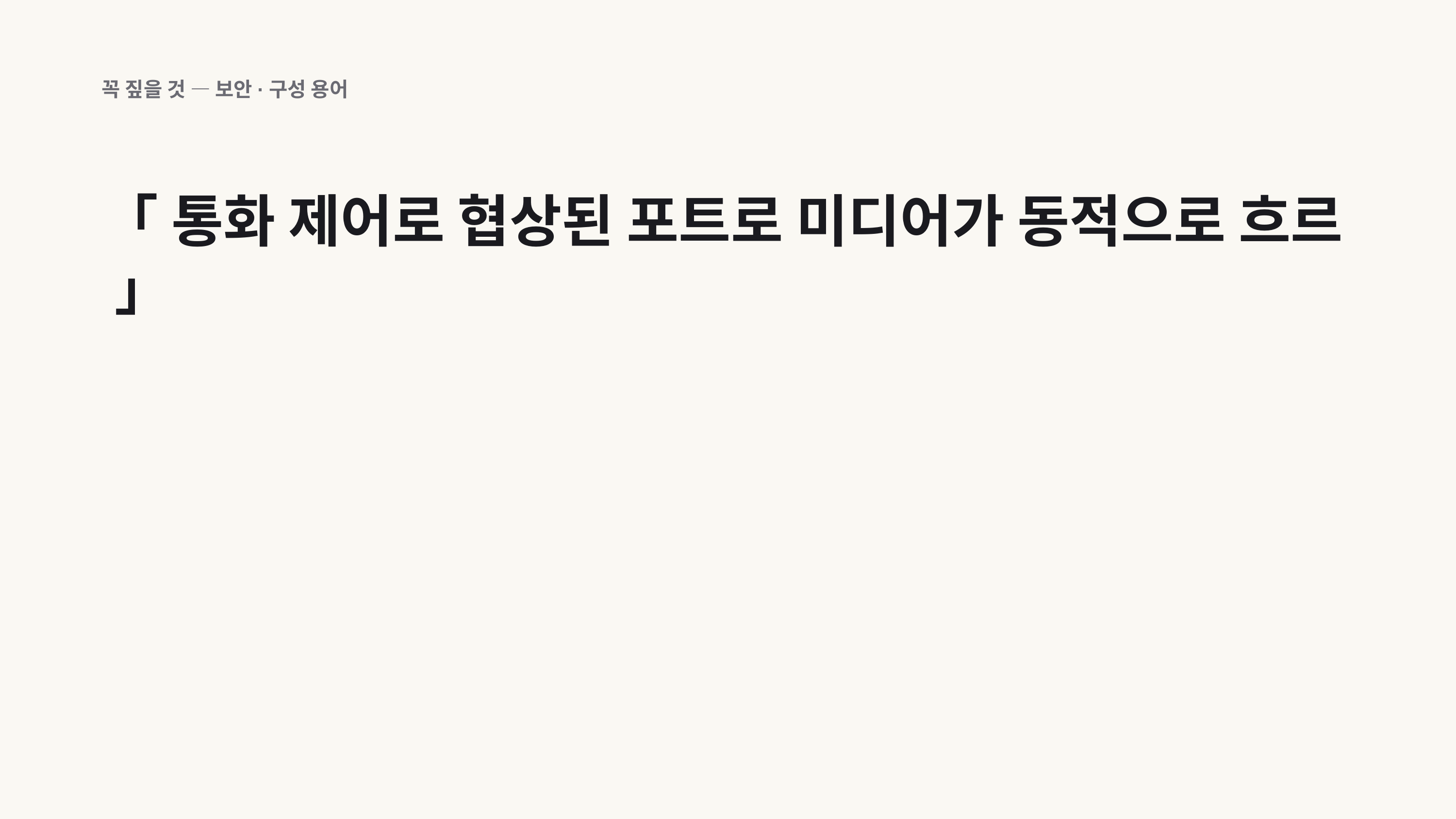

꼭 짚을 것 — 보안·구성 용어
「 통화 제어로 협상된 포트로 미디어가 동적으로 흐르 」